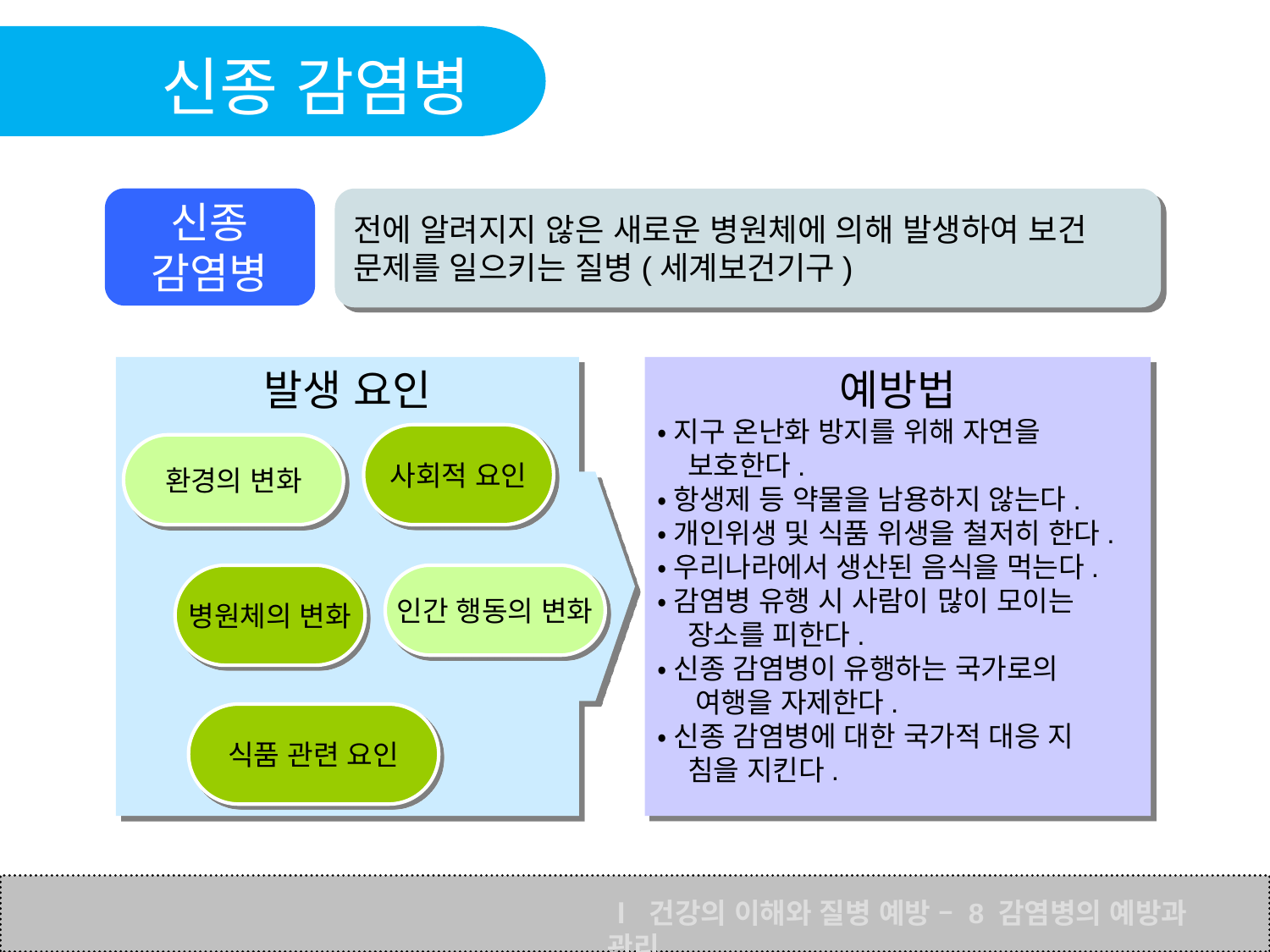

신종 감염병

신종
감염병
전에 알려지지 않은 새로운 병원체에 의해 발생하여 보건
문제를 일으키는 질병(세계보건기구)

발생 요인

예방법
•지구 온난화 방지를 위해 자연을
   보호한다.
•항생제 등 약물을 남용하지 않는다.
•개인위생 및 식품 위생을 철저히 한다.
•우리나라에서 생산된 음식을 먹는다.
•감염병 유행 시 사람이 많이 모이는
   장소를 피한다.
•신종 감염병이 유행하는 국가로의
    여행을 자제한다.
•신종 감염병에 대한 국가적 대응 지
   침을 지킨다.
사회적 요인
환경의 변화
병원체의 변화
인간 행동의 변화
식품 관련 요인

Ⅰ 건강의 이해와 질병 예방 – 8 감염병의 예방과 관리